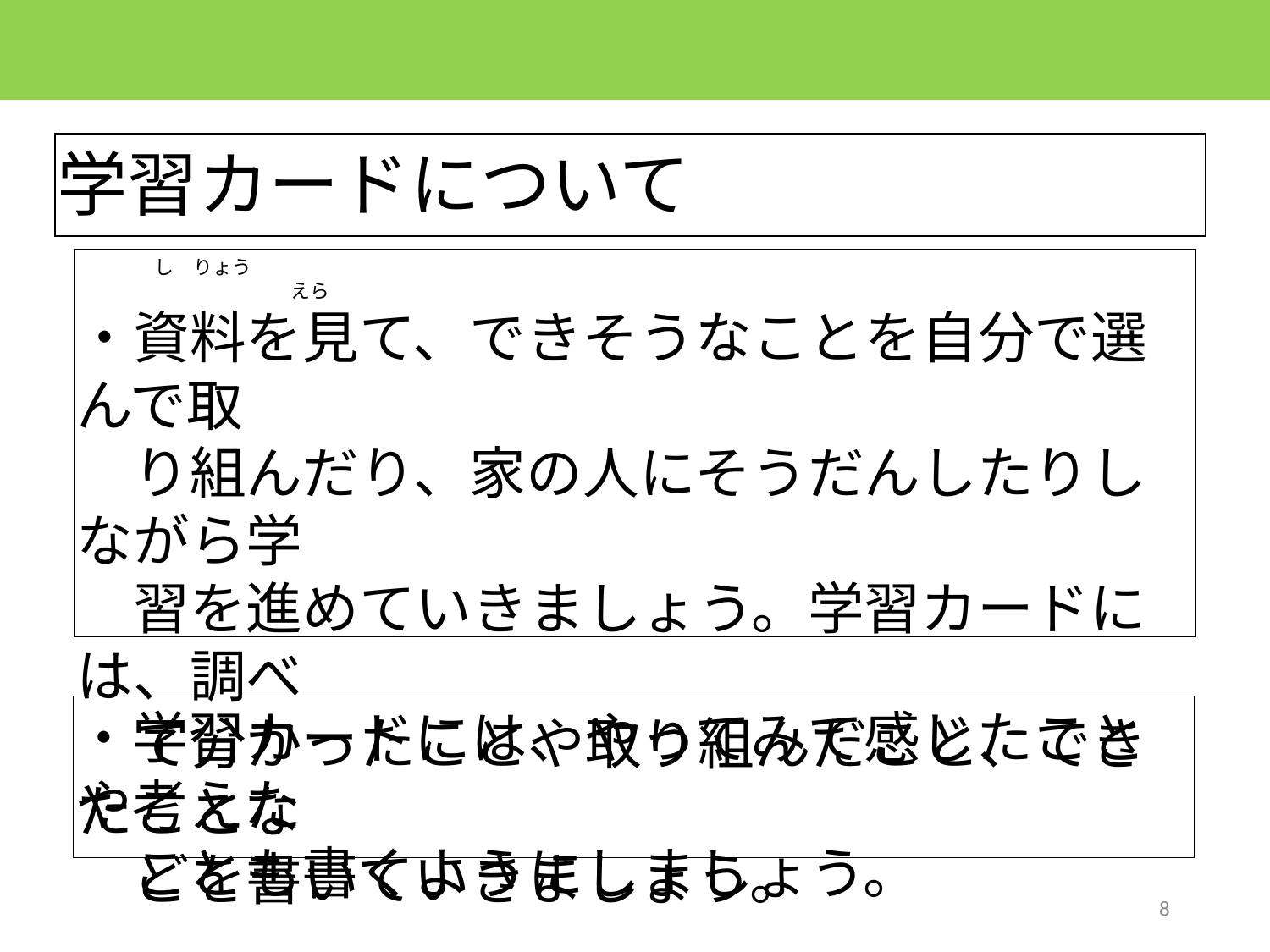

学習カードについて
　　　　し　りょう　　　　　　　　　　　　　　　　　　　　　　　　　　　　　　　　　　　　　　　　　　　　　　　　　　　　　　　　　　　えら
・資料を見て、できそうなことを自分で選んで取
　り組んだり、家の人にそうだんしたりしながら学
　習を進めていきましょう。学習カードには、調べ
　て分かったことや取り組んだこと、できたことな
　どを書いていきましょう。

・学習カードには、やってみて感じたことや考えた
　ことも書くようにしましょう。
8